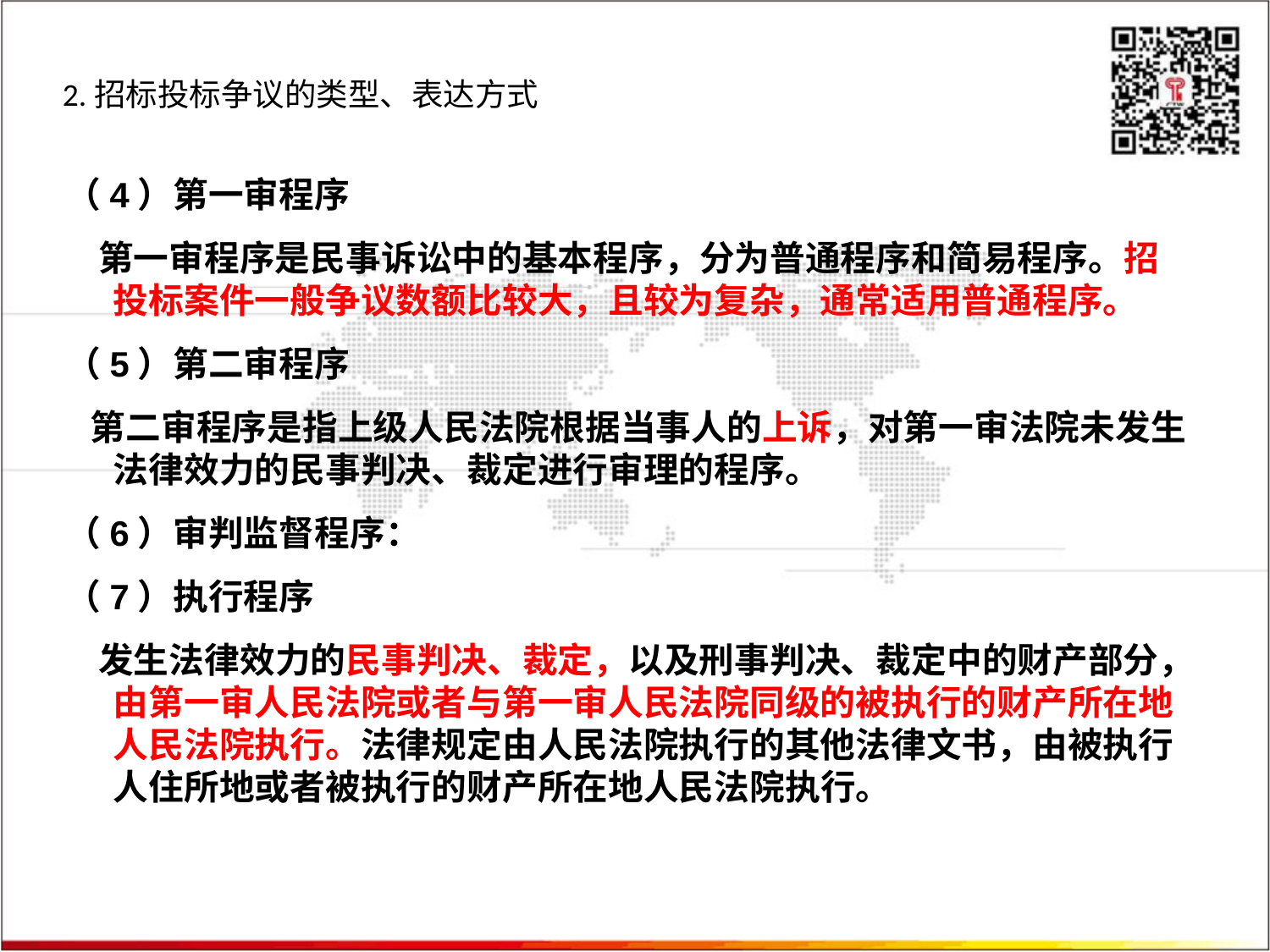

第7章   招标投标争议的解决
2.招标投标争议的类型、表达方式
（4）第一审程序
   第一审程序是民事诉讼中的基本程序，分为普通程序和简易程序。招投标案件一般争议数额比较大，且较为复杂，通常适用普通程序。
（5）第二审程序
  第二审程序是指上级人民法院根据当事人的上诉，对第一审法院未发生法律效力的民事判决、裁定进行审理的程序。
（6）审判监督程序：
（7）执行程序
   发生法律效力的民事判决、裁定，以及刑事判决、裁定中的财产部分，由第一审人民法院或者与第一审人民法院同级的被执行的财产所在地人民法院执行。法律规定由人民法院执行的其他法律文书，由被执行人住所地或者被执行的财产所在地人民法院执行。